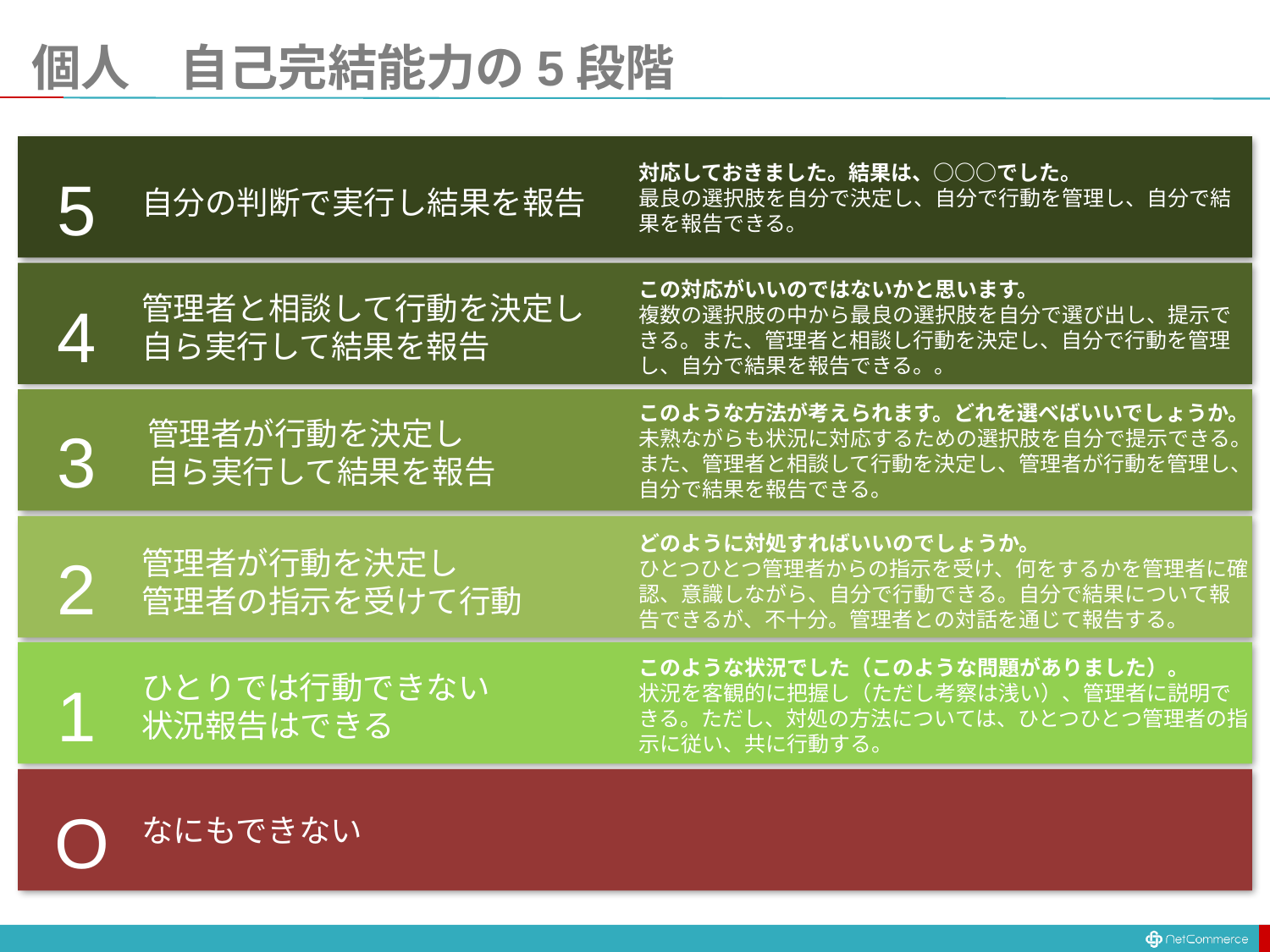

# 個人　自己完結能力の5段階

対応しておきました。結果は、○○○でした。
最良の選択肢を自分で決定し、自分で行動を管理し、自分で結果を報告できる。
5
自分の判断で実行し結果を報告

この対応がいいのではないかと思います。
複数の選択肢の中から最良の選択肢を自分で選び出し、提示できる。また、管理者と相談し行動を決定し、自分で行動を管理し、自分で結果を報告できる。。
管理者と相談して行動を決定し
自ら実行して結果を報告
4

このような方法が考えられます。どれを選べばいいでしょうか。
未熟ながらも状況に対応するための選択肢を自分で提示できる。また、管理者と相談して行動を決定し、管理者が行動を管理し、自分で結果を報告できる。
管理者が行動を決定し
自ら実行して結果を報告
3

どのように対処すればいいのでしょうか。
ひとつひとつ管理者からの指示を受け、何をするかを管理者に確認、意識しながら、自分で行動できる。自分で結果について報告できるが、不十分。管理者との対話を通じて報告する。
管理者が行動を決定し
管理者の指示を受けて行動
2

このような状況でした（このような問題がありました）。
状況を客観的に把握し（ただし考察は浅い）、管理者に説明できる。ただし、対処の方法については、ひとつひとつ管理者の指示に従い、共に行動する。
ひとりでは行動できない
状況報告はできる
1

O
なにもできない